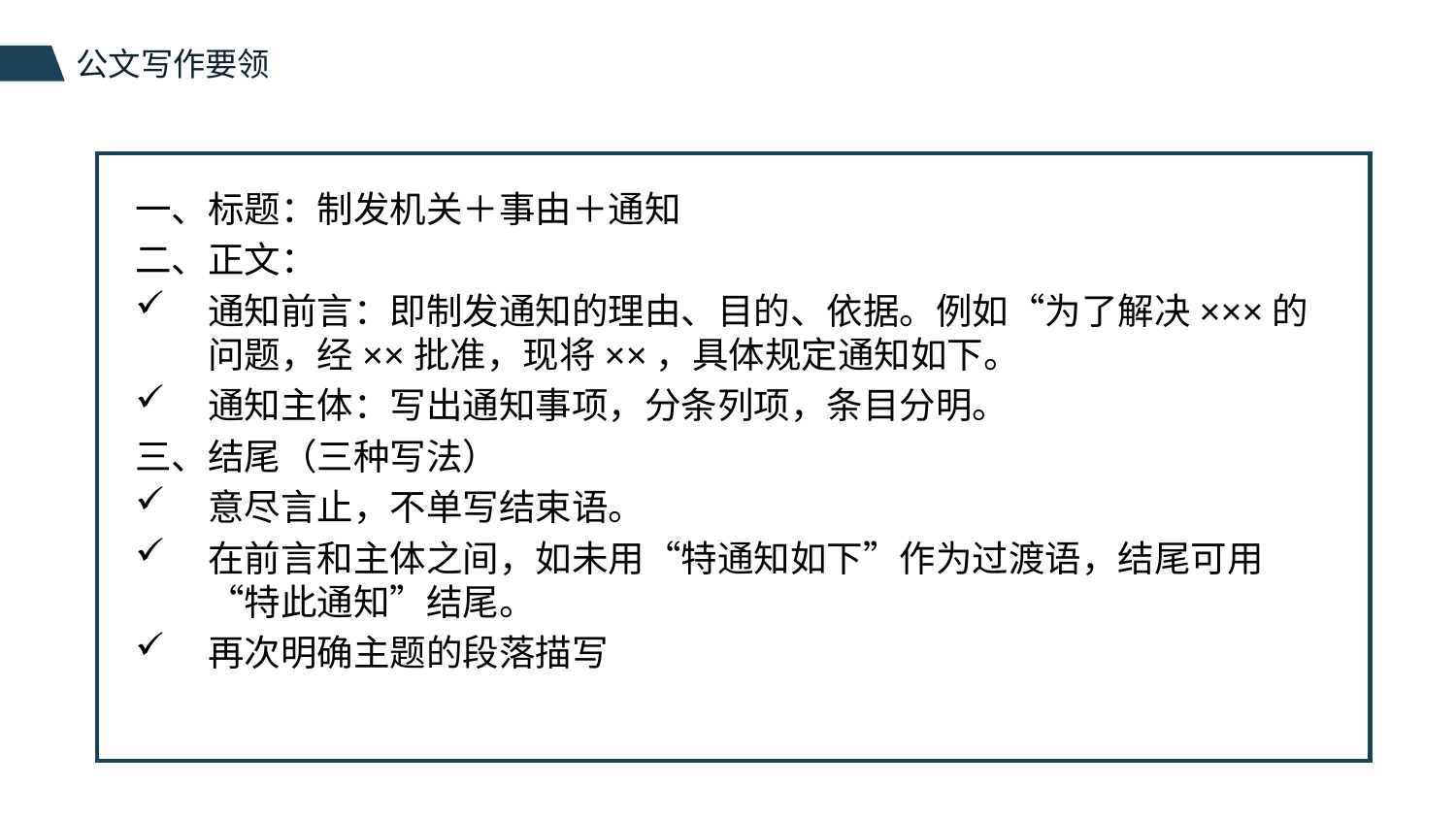

一、标题：制发机关＋事由＋通知
二、正文：
通知前言：即制发通知的理由、目的、依据。例如“为了解决×××的问题，经××批准，现将××，具体规定通知如下。
通知主体：写出通知事项，分条列项，条目分明。
三、结尾（三种写法）
意尽言止，不单写结束语。
在前言和主体之间，如未用“特通知如下”作为过渡语，结尾可用“特此通知”结尾。
再次明确主题的段落描写